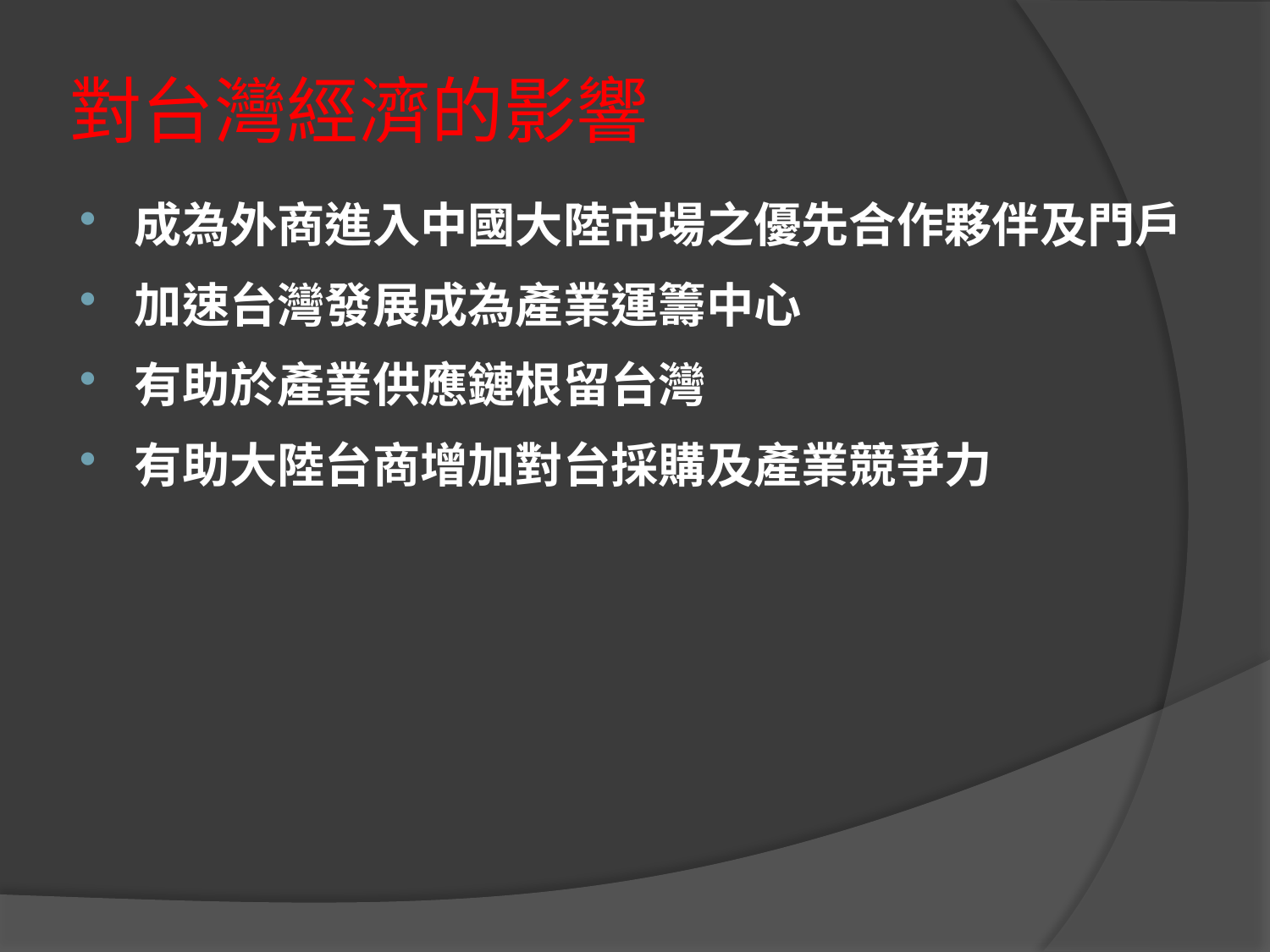

# 對台灣經濟的影響
成為外商進入中國大陸市場之優先合作夥伴及門戶
加速台灣發展成為產業運籌中心
有助於產業供應鏈根留台灣
有助大陸台商增加對台採購及產業競爭力